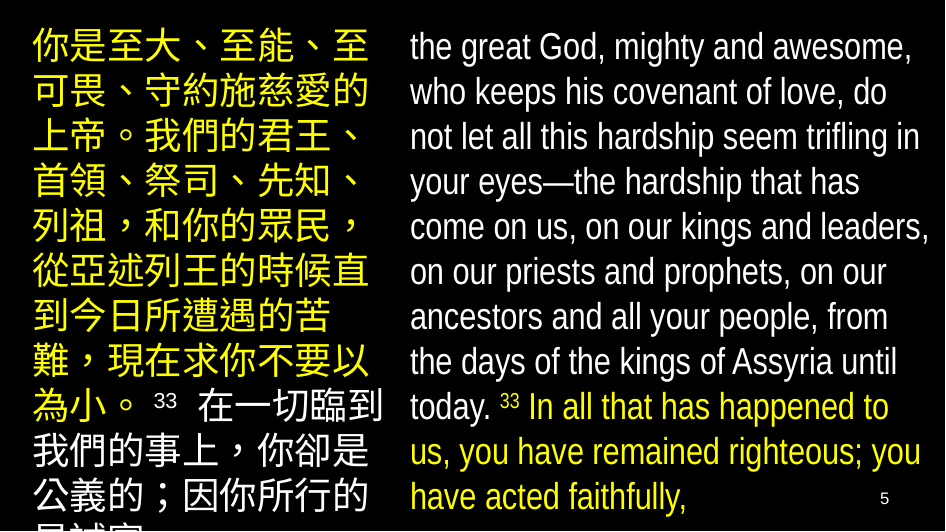

你是至大、至能、至可畏、守約施慈愛的上帝。我們的君王、首領、祭司、先知、列祖，和你的眾民，從亞述列王的時候直到今日所遭遇的苦難，現在求你不要以為小。33 在一切臨到我們的事上，你卻是公義的；因你所行的是誠實，
the great God, mighty and awesome, who keeps his covenant of love, do not let all this hardship seem trifling in your eyes—the hardship that has come on us, on our kings and leaders, on our priests and prophets, on our ancestors and all your people, from the days of the kings of Assyria until today. 33 In all that has happened to us, you have remained righteous; you have acted faithfully,
5